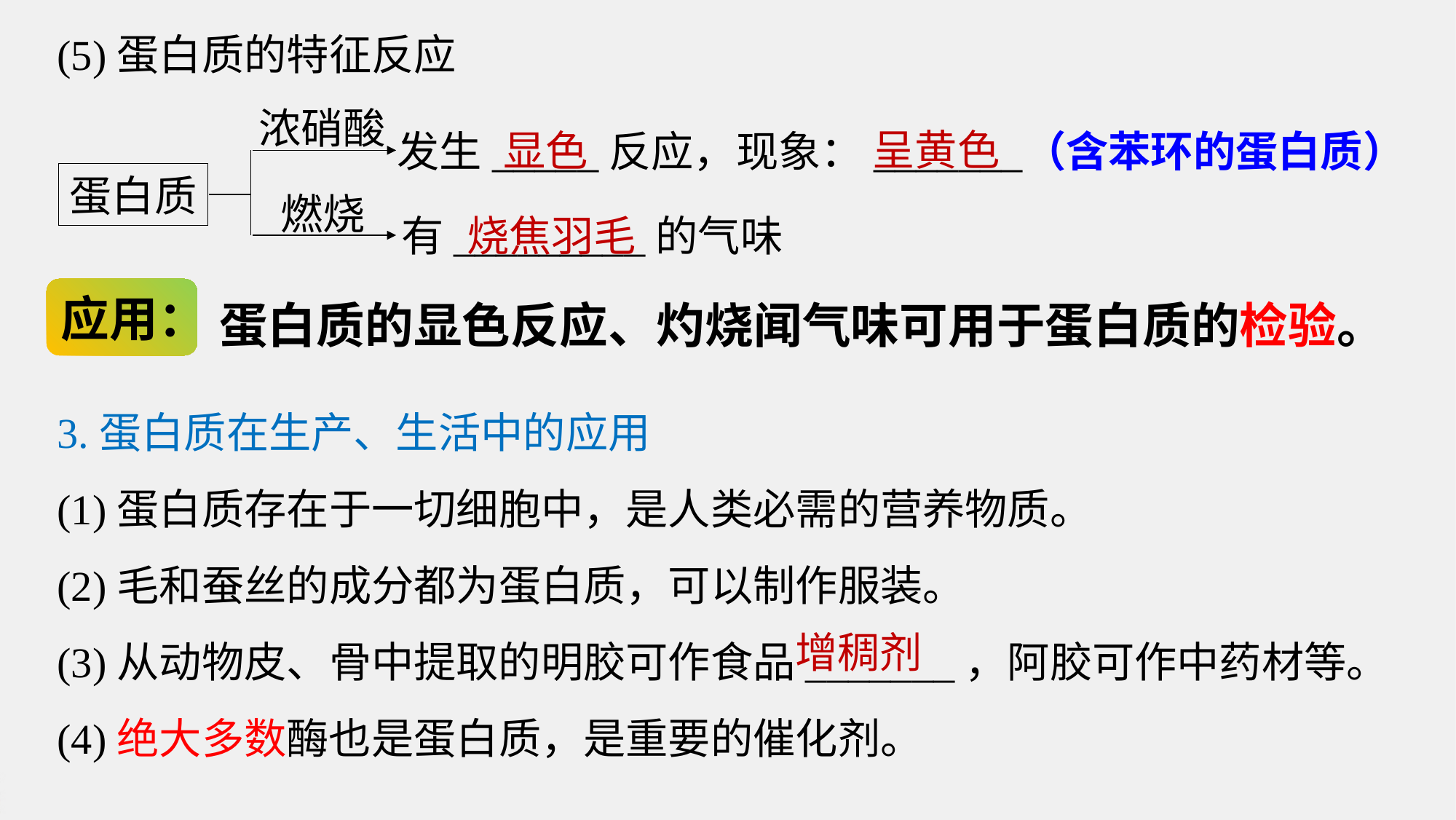

(5)蛋白质的特征反应
浓硝酸
呈黄色
显色
发生_____反应，现象：_______
（含苯环的蛋白质）
蛋白质
燃烧
烧焦羽毛
有_________的气味
应用：
蛋白质的显色反应、灼烧闻气味可用于蛋白质的检验。
3.蛋白质在生产、生活中的应用
(1)蛋白质存在于一切细胞中，是人类必需的营养物质。
(2)毛和蚕丝的成分都为蛋白质，可以制作服装。
(3)从动物皮、骨中提取的明胶可作食品_______，阿胶可作中药材等。
(4)绝大多数酶也是蛋白质，是重要的催化剂。
增稠剂